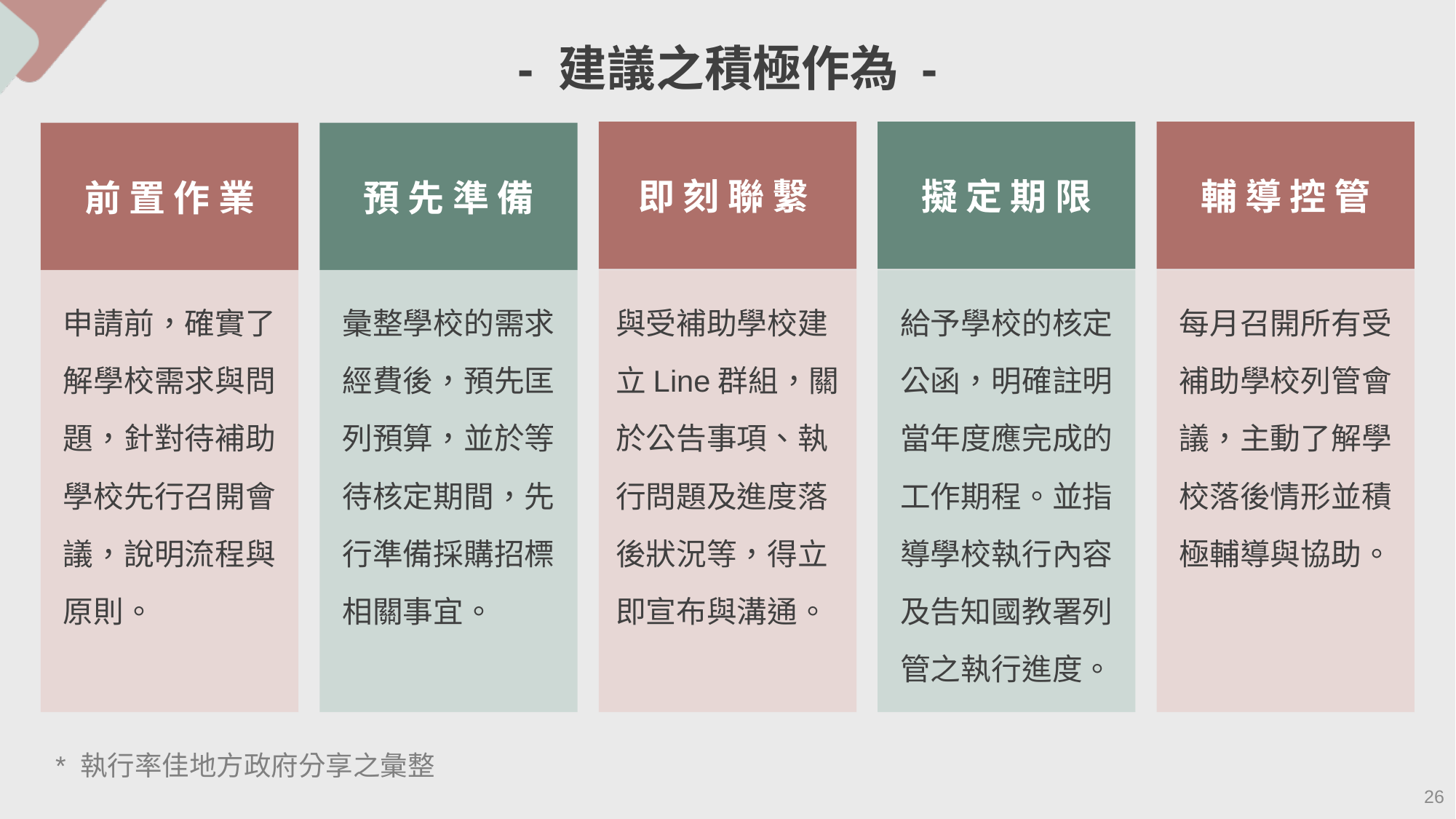

- 建議之積極作為 -
擬 定 期 限
輔 導 控 管
即 刻 聯 繫
預 先 準 備
前 置 作 業
申請前，確實了解學校需求與問題，針對待補助學校先行召開會議，說明流程與原則。
彙整學校的需求經費後，預先匡列預算，並於等待核定期間，先行準備採購招標相關事宜。
與受補助學校建立Line群組，關於公告事項、執行問題及進度落後狀況等，得立即宣布與溝通。
給予學校的核定公函，明確註明當年度應完成的工作期程。並指導學校執行內容及告知國教署列管之執行進度。
每月召開所有受補助學校列管會議，主動了解學校落後情形並積極輔導與協助。
* 執行率佳地方政府分享之彙整
26